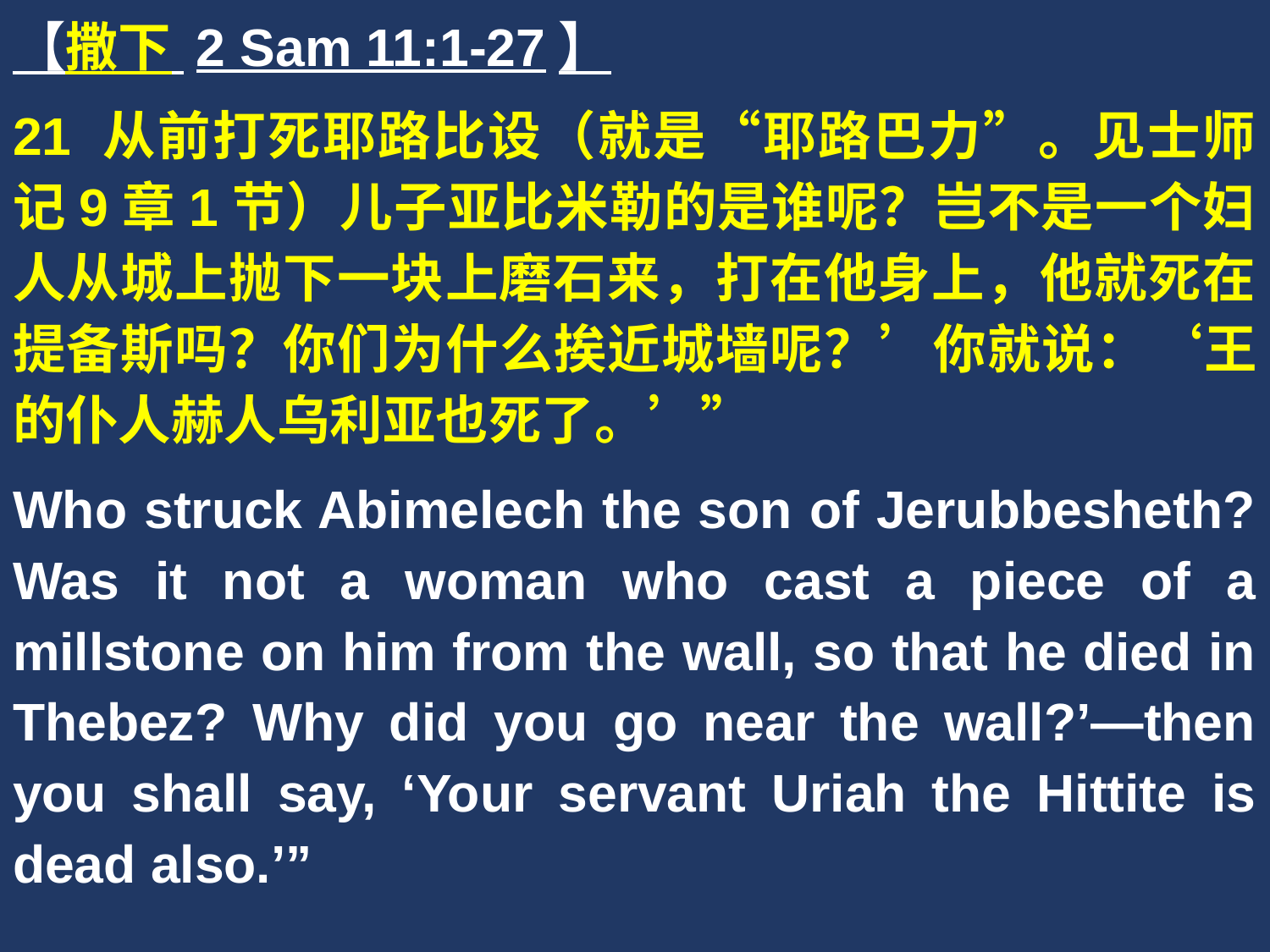

【撒下 2 Sam 11:1-27】
21 从前打死耶路比设（就是“耶路巴力”。见士师记9章1节）儿子亚比米勒的是谁呢？岂不是一个妇人从城上抛下一块上磨石来，打在他身上，他就死在提备斯吗？你们为什么挨近城墙呢？’你就说：‘王的仆人赫人乌利亚也死了。’”
Who struck Abimelech the son of Jerubbesheth? Was it not a woman who cast a piece of a millstone on him from the wall, so that he died in Thebez? Why did you go near the wall?’—then you shall say, ‘Your servant Uriah the Hittite is dead also.’”